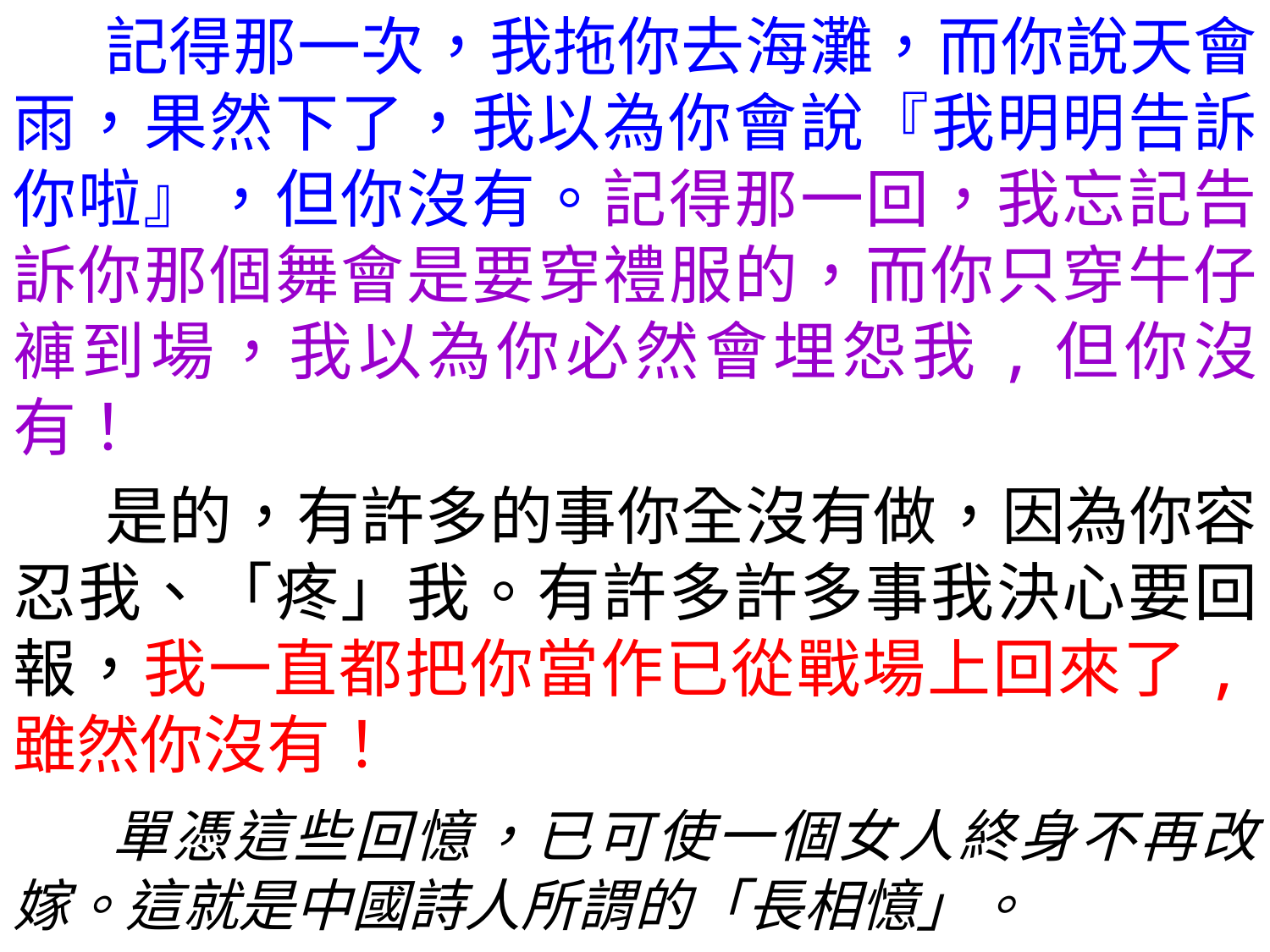

記得那一次，我拖你去海灘，而你說天會雨，果然下了，我以為你會說『我明明告訴你啦』，但你沒有。記得那一回，我忘記告訴你那個舞會是要穿禮服的，而你只穿牛仔褲到場，我以為你必然會埋怨我,但你沒有！
 是的，有許多的事你全沒有做，因為你容忍我、「疼」我。有許多許多事我決心要回報，我一直都把你當作已從戰場上回來了,雖然你沒有！
 單憑這些回憶，已可使一個女人終身不再改嫁。這就是中國詩人所謂的「長相憶」。